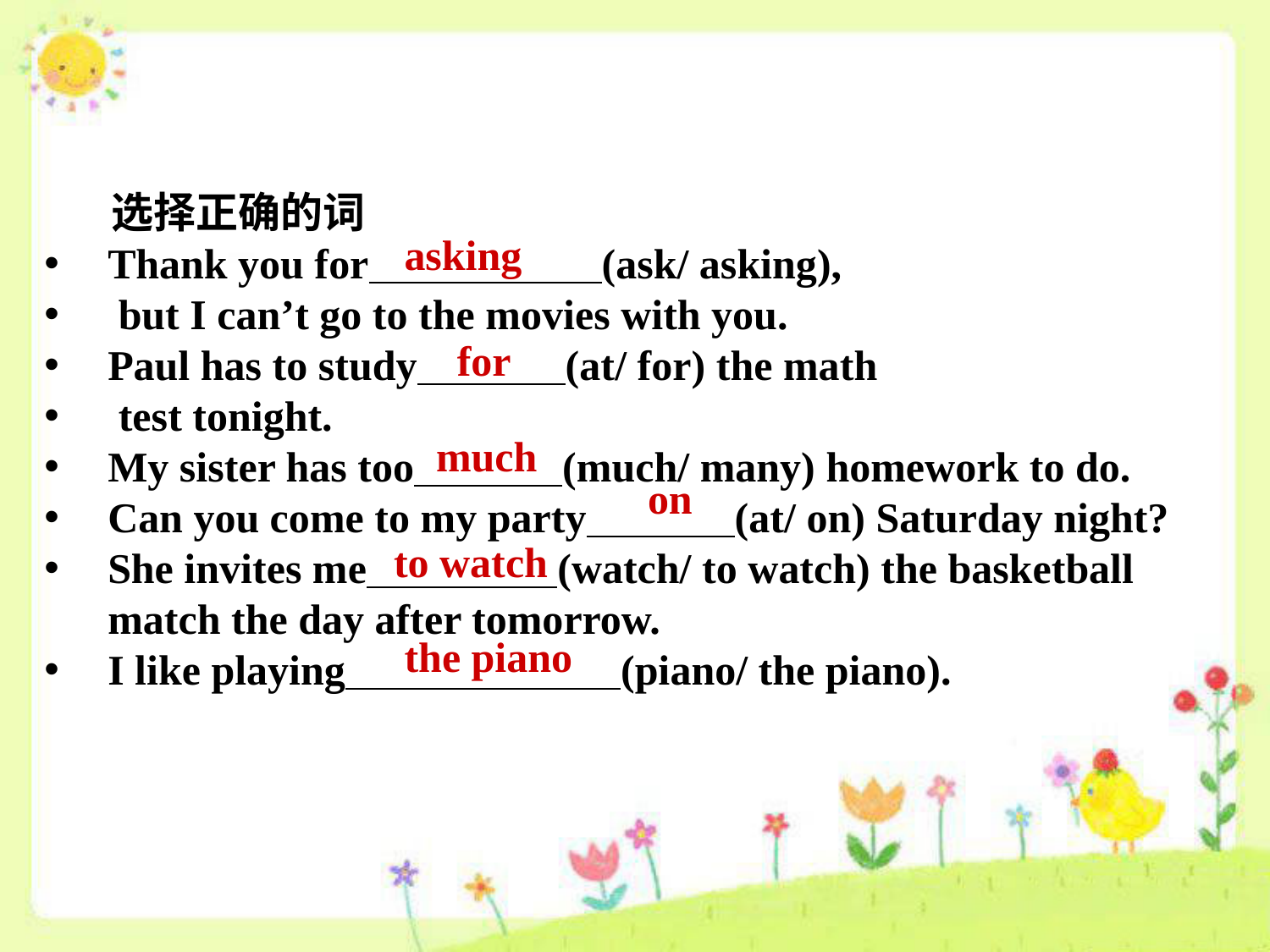

选择正确的词
Thank you for                      (ask/ asking),
 but I can’t go to the movies with you.
Paul has to study              (at/ for) the math
 test tonight.
My sister has too              (much/ many) homework to do.
Can you come to my party              (at/ on) Saturday night?
She invites me                  (watch/ to watch) the basketball match the day after tomorrow.
I like playing                          (piano/ the piano).
asking
for
much
on
to watch
the piano